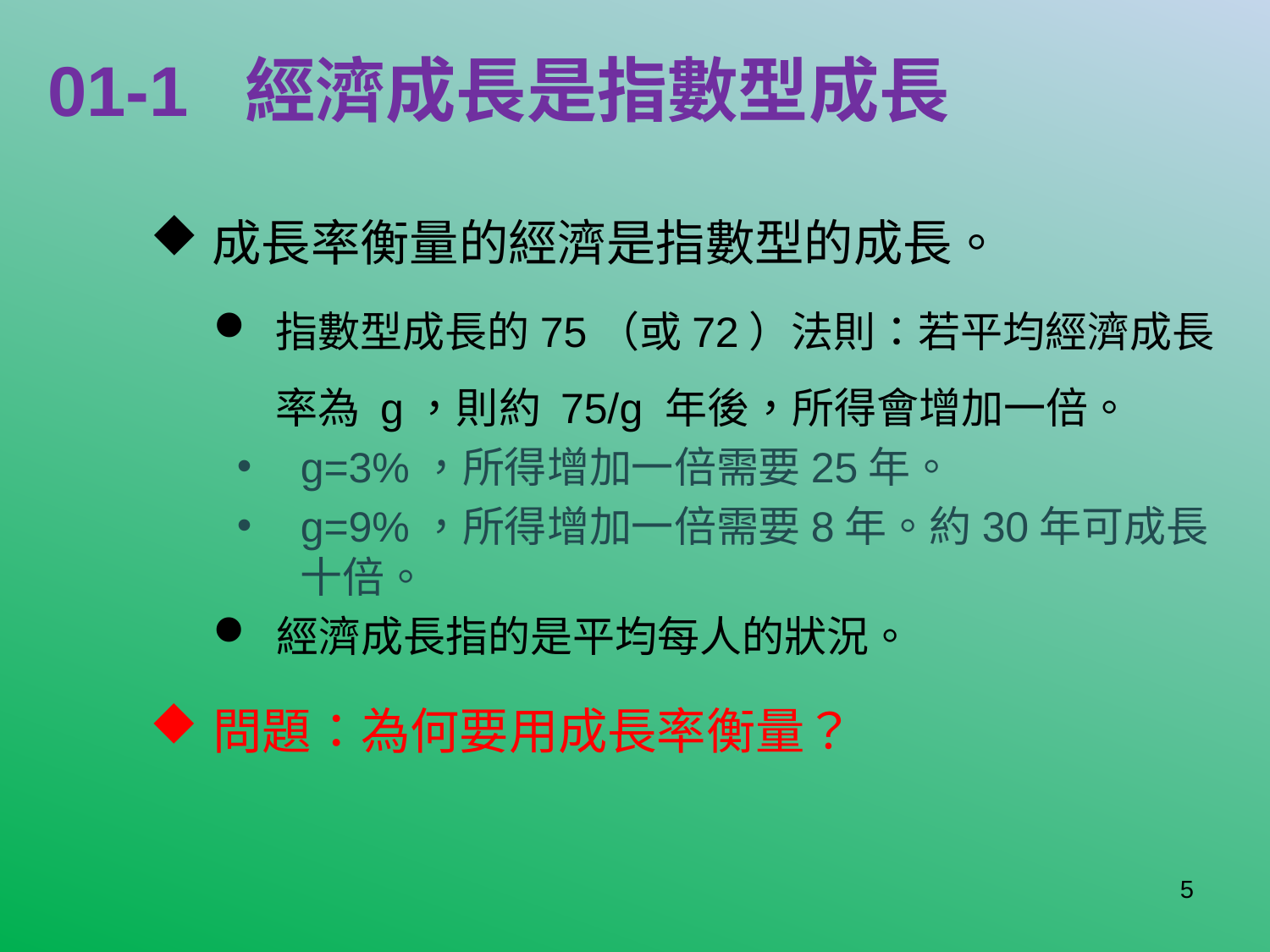

# 01-1  經濟成長是指數型成長
成長率衡量的經濟是指數型的成長。
指數型成長的75（或72）法則：若平均經濟成長率為 g，則約 75/g 年後，所得會增加一倍。
g=3%，所得增加一倍需要25年。
g=9%，所得增加一倍需要8年。約30年可成長十倍。
經濟成長指的是平均每人的狀況。
問題：為何要用成長率衡量？

5